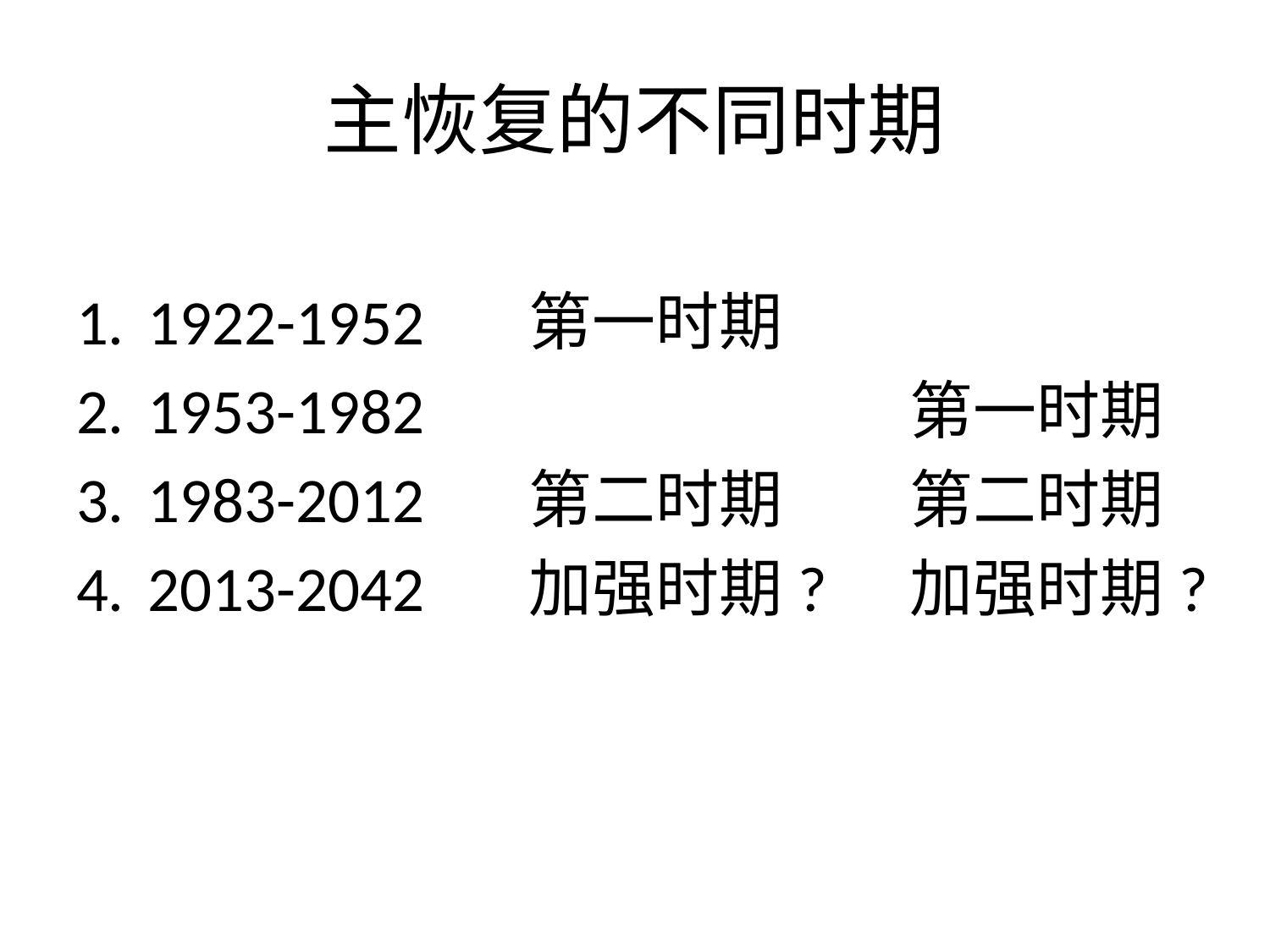

# 主恢复的不同时期
1922-1952	第一时期
1953-1982				第一时期
1983-2012	第二时期	第二时期
2013-2042	加强时期?	加强时期?